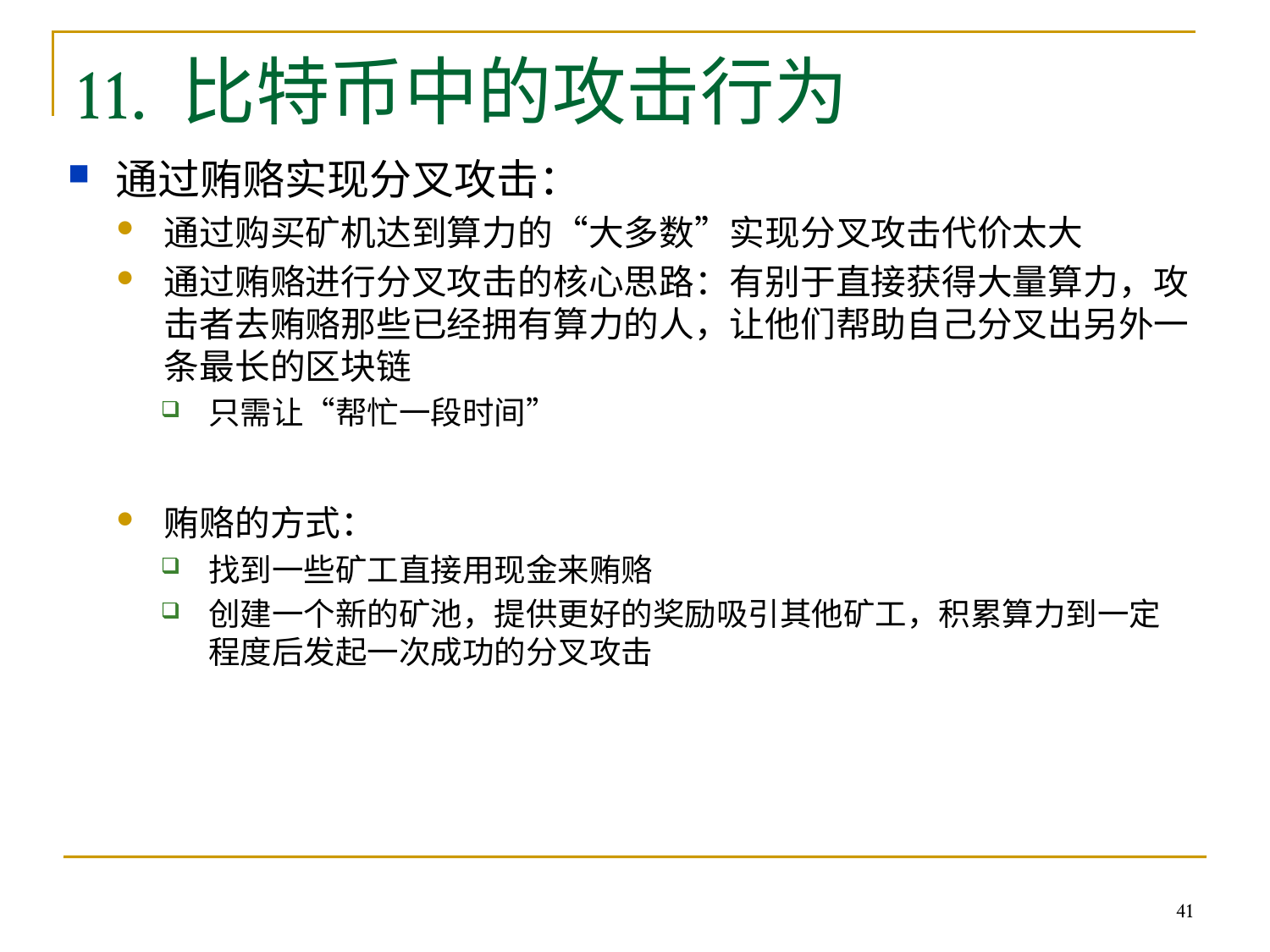

11. 比特币中的攻击行为
通过贿赂实现分叉攻击：
通过购买矿机达到算力的“大多数”实现分叉攻击代价太大
通过贿赂进行分叉攻击的核心思路：有别于直接获得大量算力，攻击者去贿赂那些已经拥有算力的人，让他们帮助自己分叉出另外一条最长的区块链
只需让“帮忙一段时间”

贿赂的方式：
找到一些矿工直接用现金来贿赂
创建一个新的矿池，提供更好的奖励吸引其他矿工，积累算力到一定程度后发起一次成功的分叉攻击

41